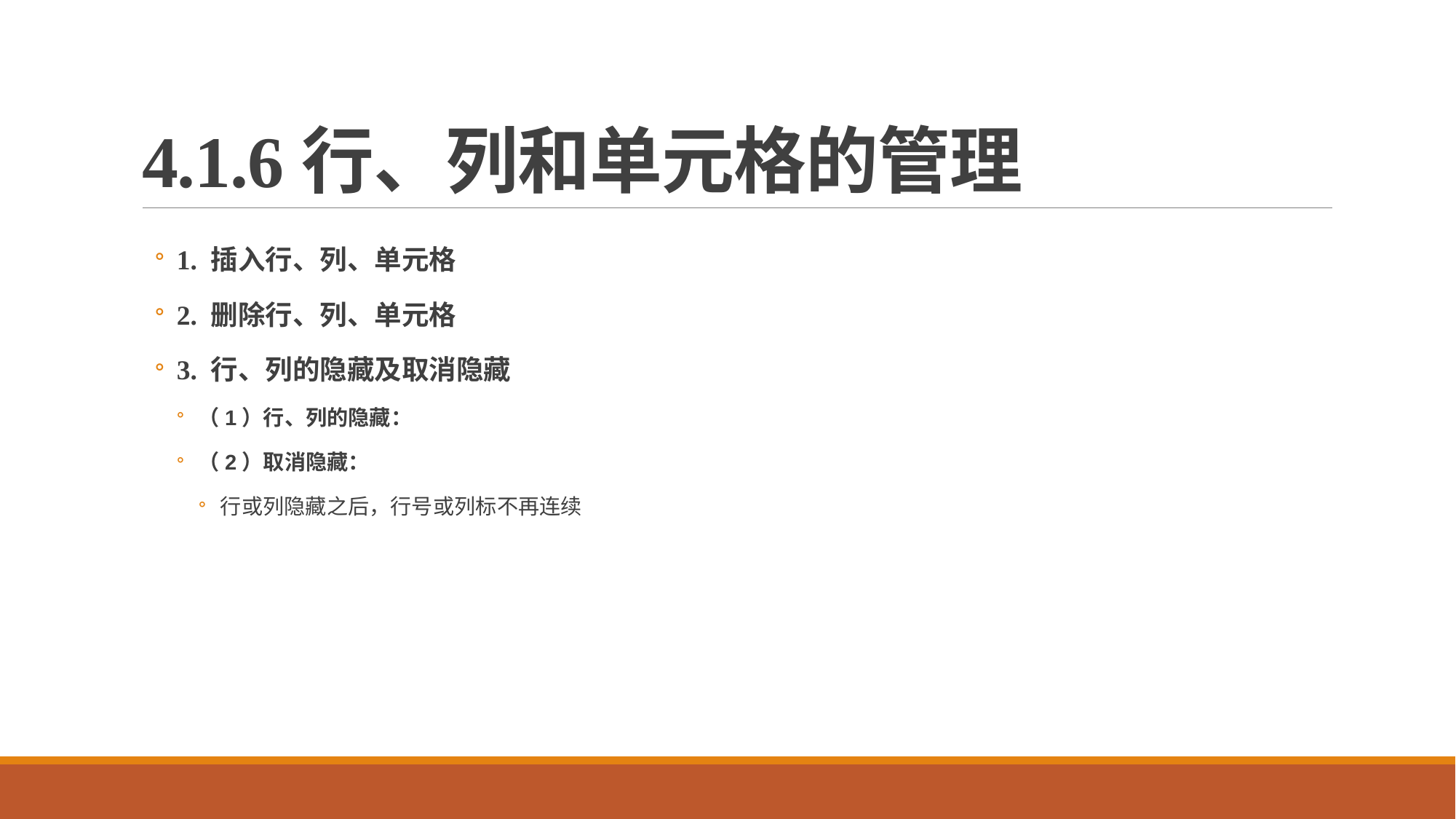

# 4.1.6行、列和单元格的管理
1. 插入行、列、单元格
2. 删除行、列、单元格
3. 行、列的隐藏及取消隐藏
（1）行、列的隐藏：
（2）取消隐藏：
行或列隐藏之后，行号或列标不再连续